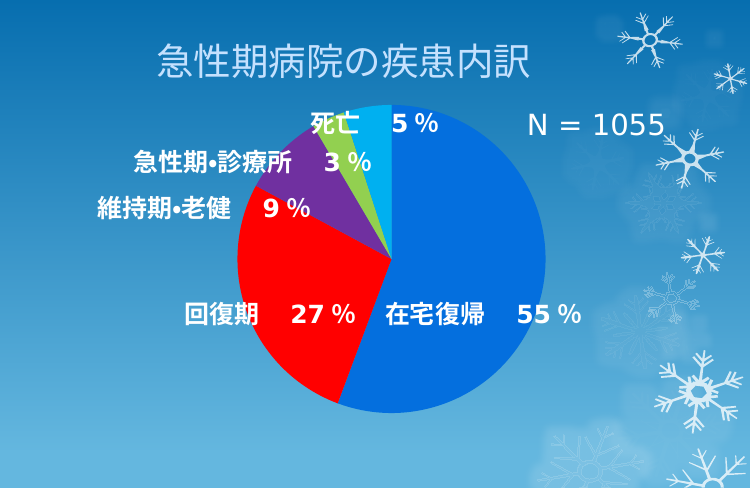

急性期病院の疾患内訳

### Chart

| Category |  |
|---|---|
| 転帰：在宅復帰患者数 | 579.0 |
| 転帰：回復期病院へ転院数 | 283.0 |
| 転帰：維持期病院へ転院数 | 90.0 |
| 転帰：急性期病院・診療所へ転院数 | 36.0 |
| 転帰：死亡数 | 52.0 |
N = 1055
死亡　5％
急性期・診療所　3％
維持期・老健　9％
回復期　27％
在宅復帰　55％